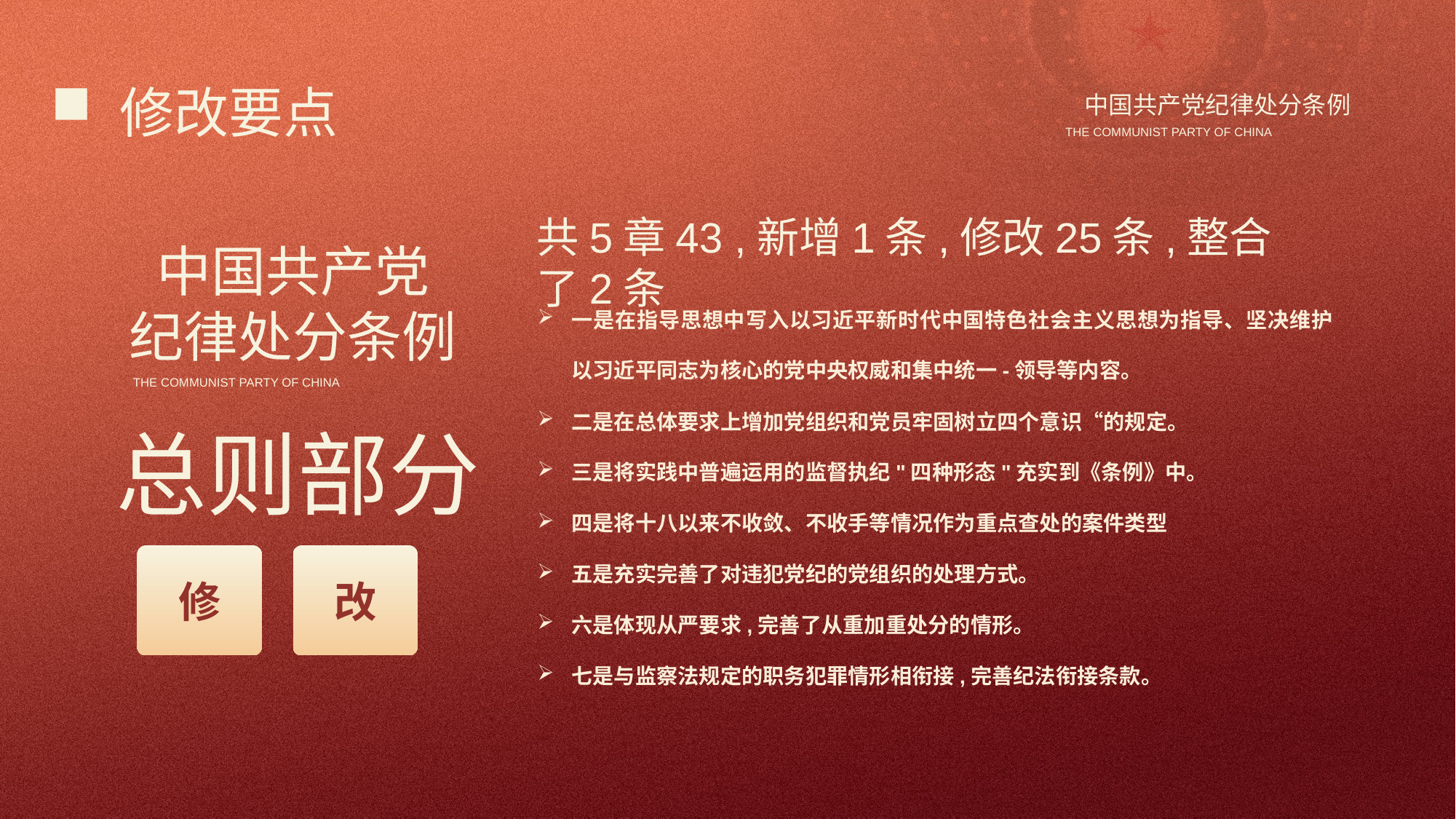

修改要点
中国共产党纪律处分条例
THE COMMUNIST PARTY OF CHINA
共5章43 ,新增1条,修改25条,整合了2条
中国共产党
纪律处分条例
THE COMMUNIST PARTY OF CHINA
一是在指导思想中写入以习近平新时代中国特色社会主义思想为指导、坚决维护以习近平同志为核心的党中央权威和集中统一-领导等内容。
二是在总体要求上增加党组织和党员牢固树立四个意识“的规定。
三是将实践中普遍运用的监督执纪"四种形态"充实到《条例》中。
四是将十八以来不收敛、不收手等情况作为重点查处的案件类型
五是充实完善了对违犯党纪的党组织的处理方式。
六是体现从严要求,完善了从重加重处分的情形。
七是与监察法规定的职务犯罪情形相衔接,完善纪法衔接条款。
总则部分
改
修